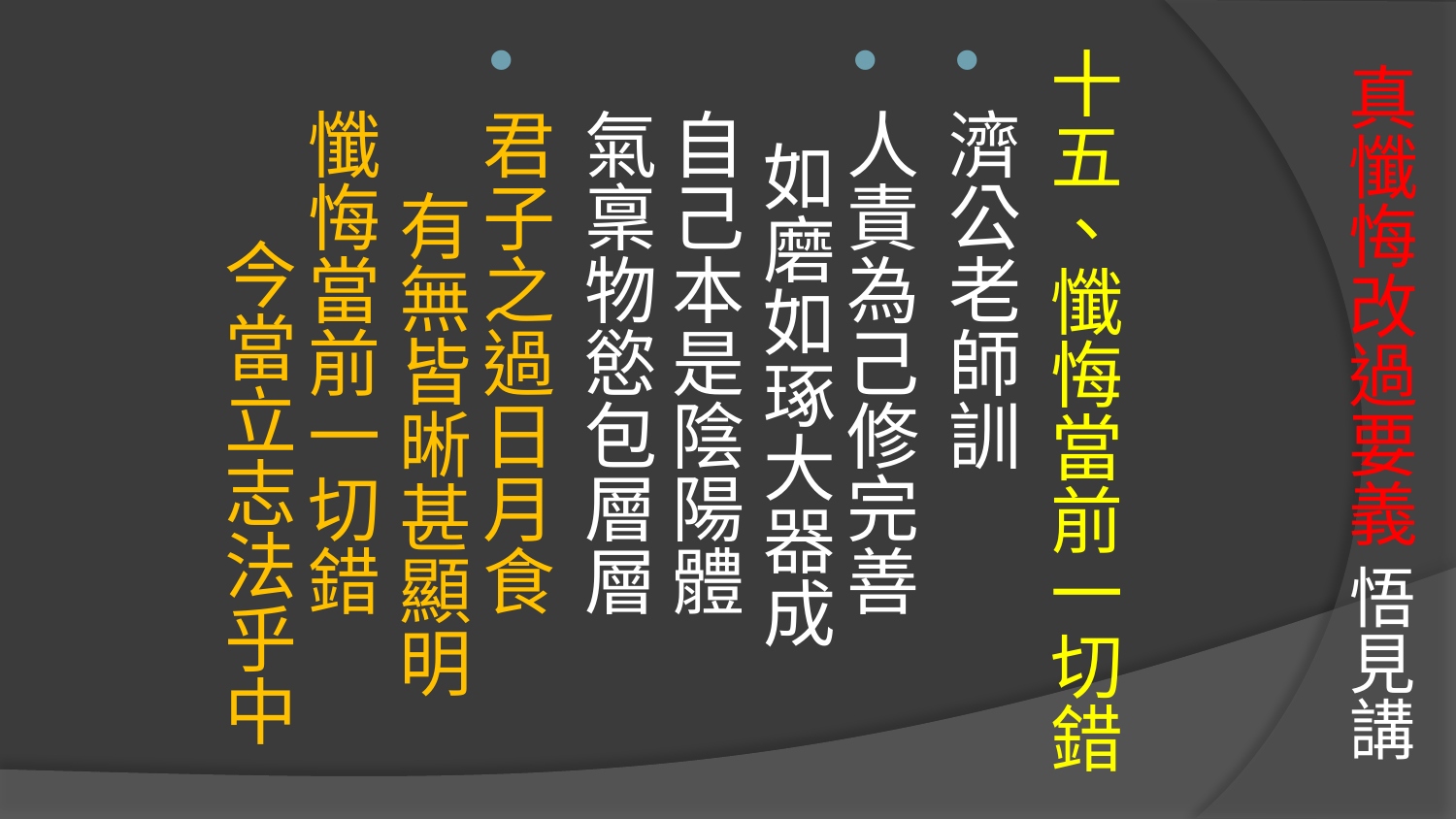

十五、懺悔當前一切錯
濟公老師訓
人責為己修完善             如磨如琢大器成
自己本是陰陽體        氣稟物慾包層層
君子之過日月食                有無皆晰甚顯明
懺悔當前一切錯                   今當立志法乎中
# 真懺悔改過要義 悟見講